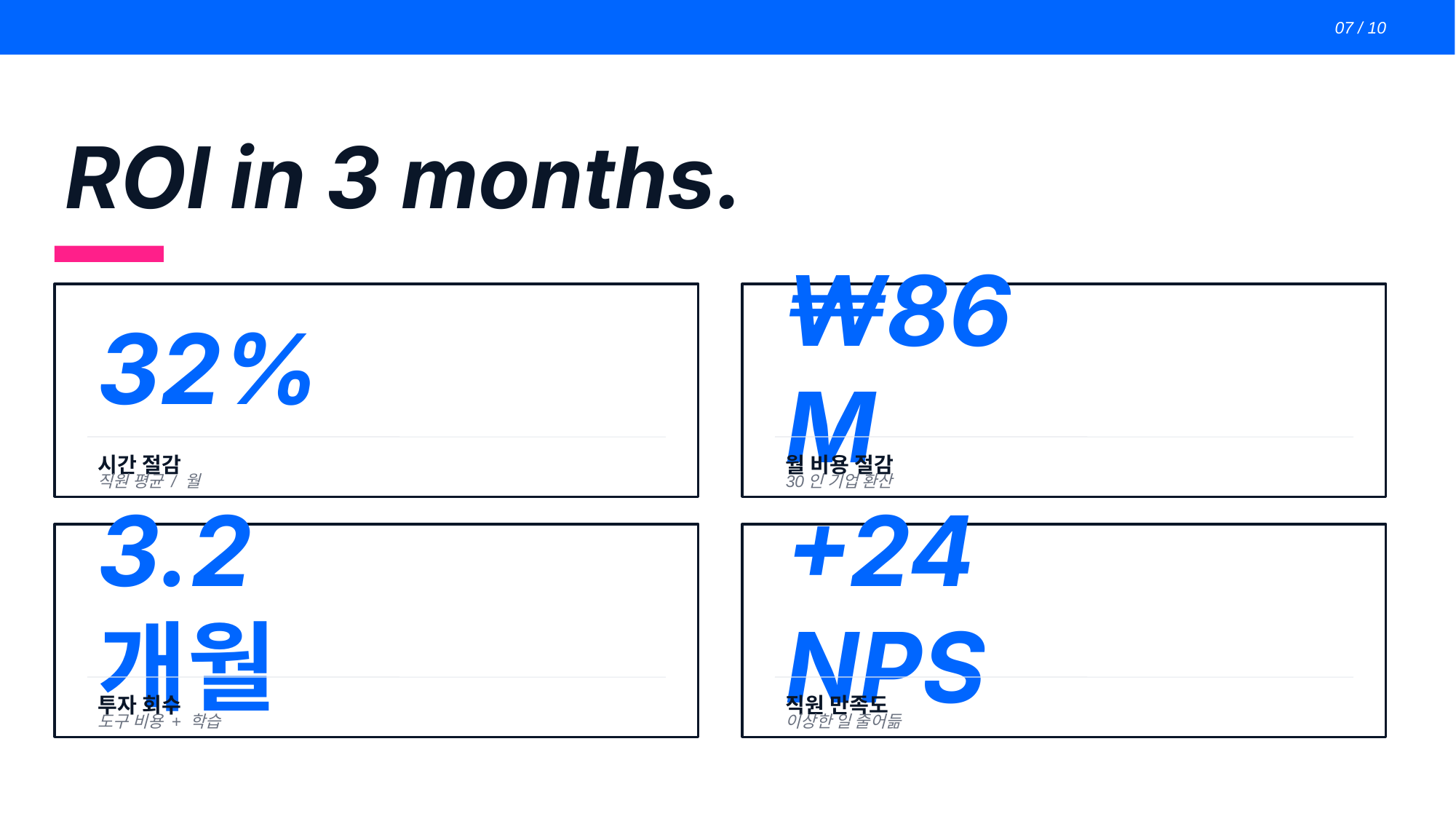

07 / 10
ROI in 3 months.

32%
₩86M

시간 절감
월 비용 절감
직원 평균 / 월
30인 기업 환산

3.2개월
+24 NPS

투자 회수
직원 만족도
도구 비용 + 학습
이상한 일 줄어듦